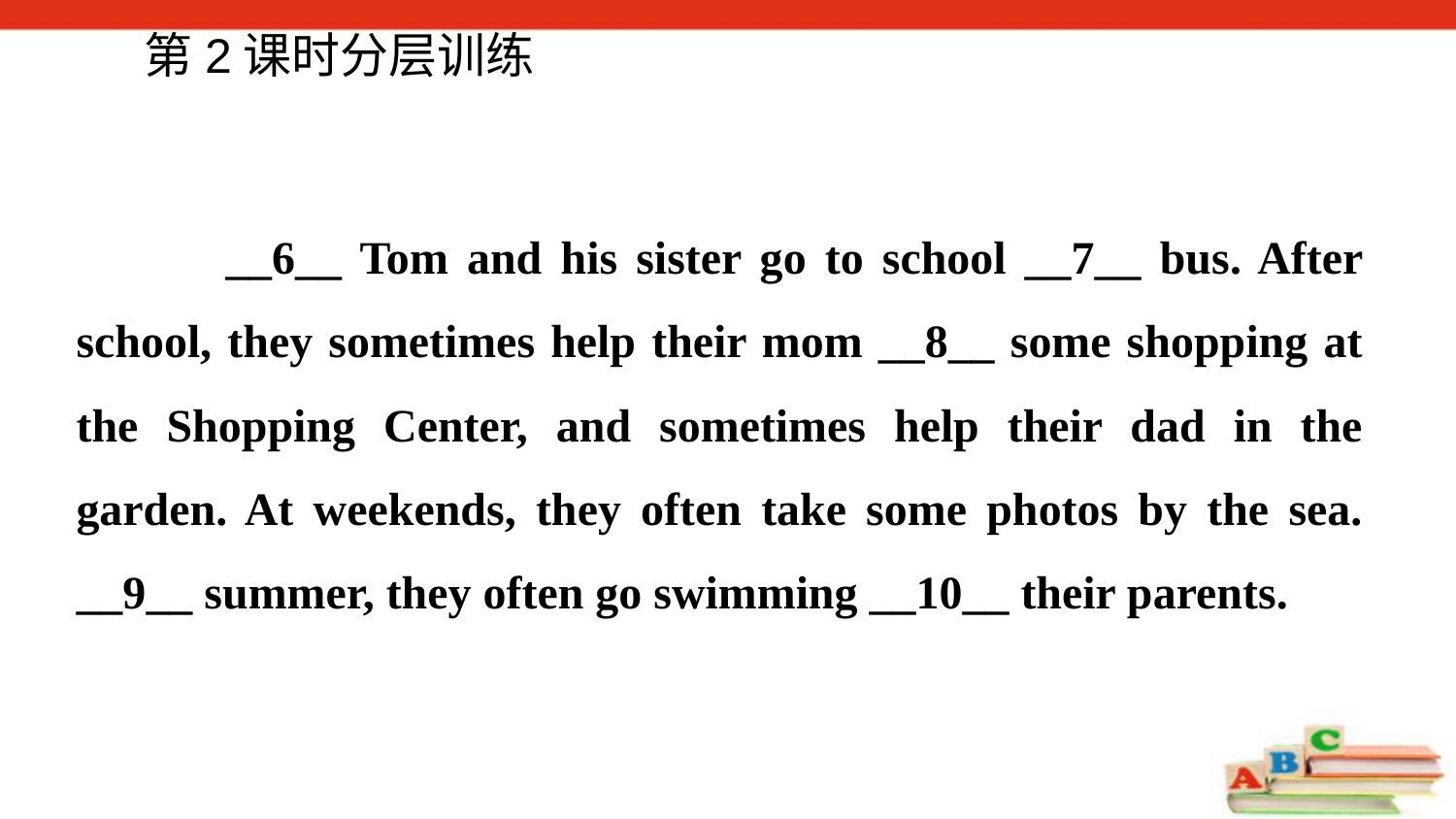

第2课时分层训练
        __6__ Tom and his sister go to school __7__ bus. After school, they sometimes help their mom __8__ some shopping at the Shopping Center, and sometimes help their dad in the garden. At weekends, they often take some photos by the sea. __9__ summer, they often go swimming __10__ their parents.